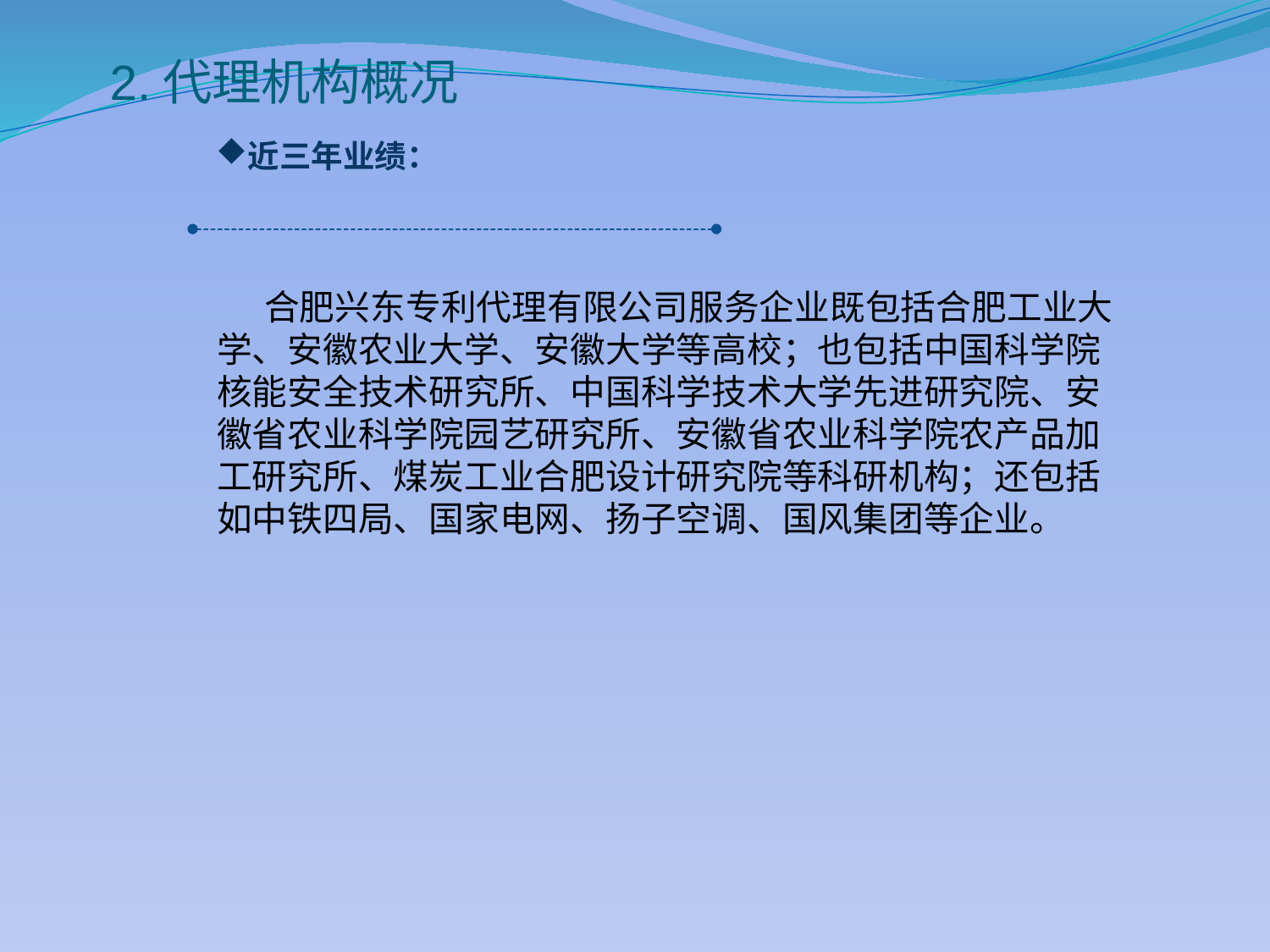

2.代理机构概况
近三年业绩：

     合肥兴东专利代理有限公司服务企业既包括合肥工业大学、安徽农业大学、安徽大学等高校；也包括中国科学院核能安全技术研究所、中国科学技术大学先进研究院、安徽省农业科学院园艺研究所、安徽省农业科学院农产品加工研究所、煤炭工业合肥设计研究院等科研机构；还包括如中铁四局、国家电网、扬子空调、国风集团等企业。